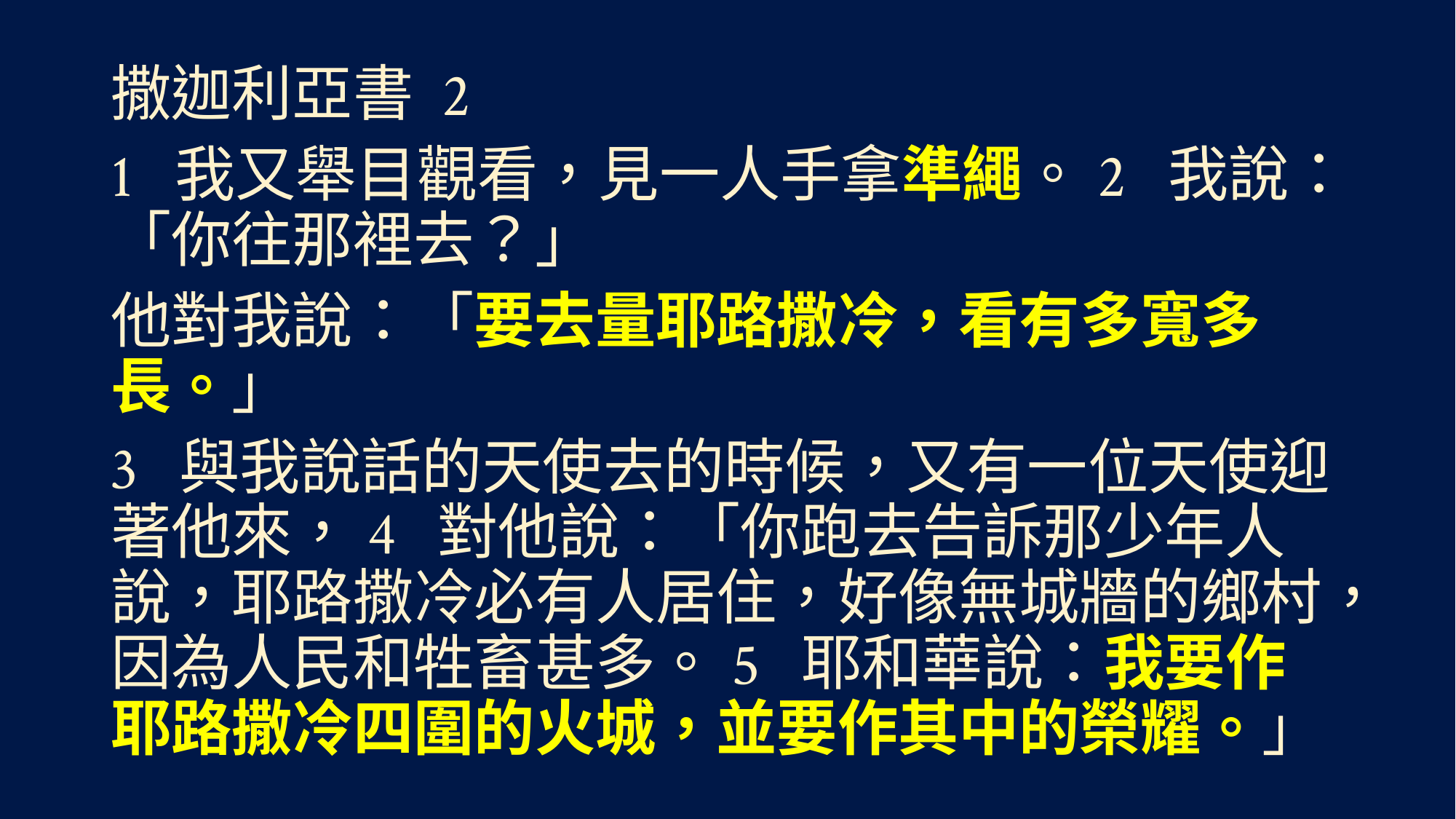

撒迦利亞書 2
1  我又舉目觀看，見一人手拿準繩。2  我說：「你往那裡去？」
他對我說：「要去量耶路撒冷，看有多寬多長。」
3  與我說話的天使去的時候，又有一位天使迎著他來，4  對他說：「你跑去告訴那少年人說，耶路撒冷必有人居住，好像無城牆的鄉村，因為人民和牲畜甚多。5  耶和華說：我要作耶路撒冷四圍的火城，並要作其中的榮耀。」